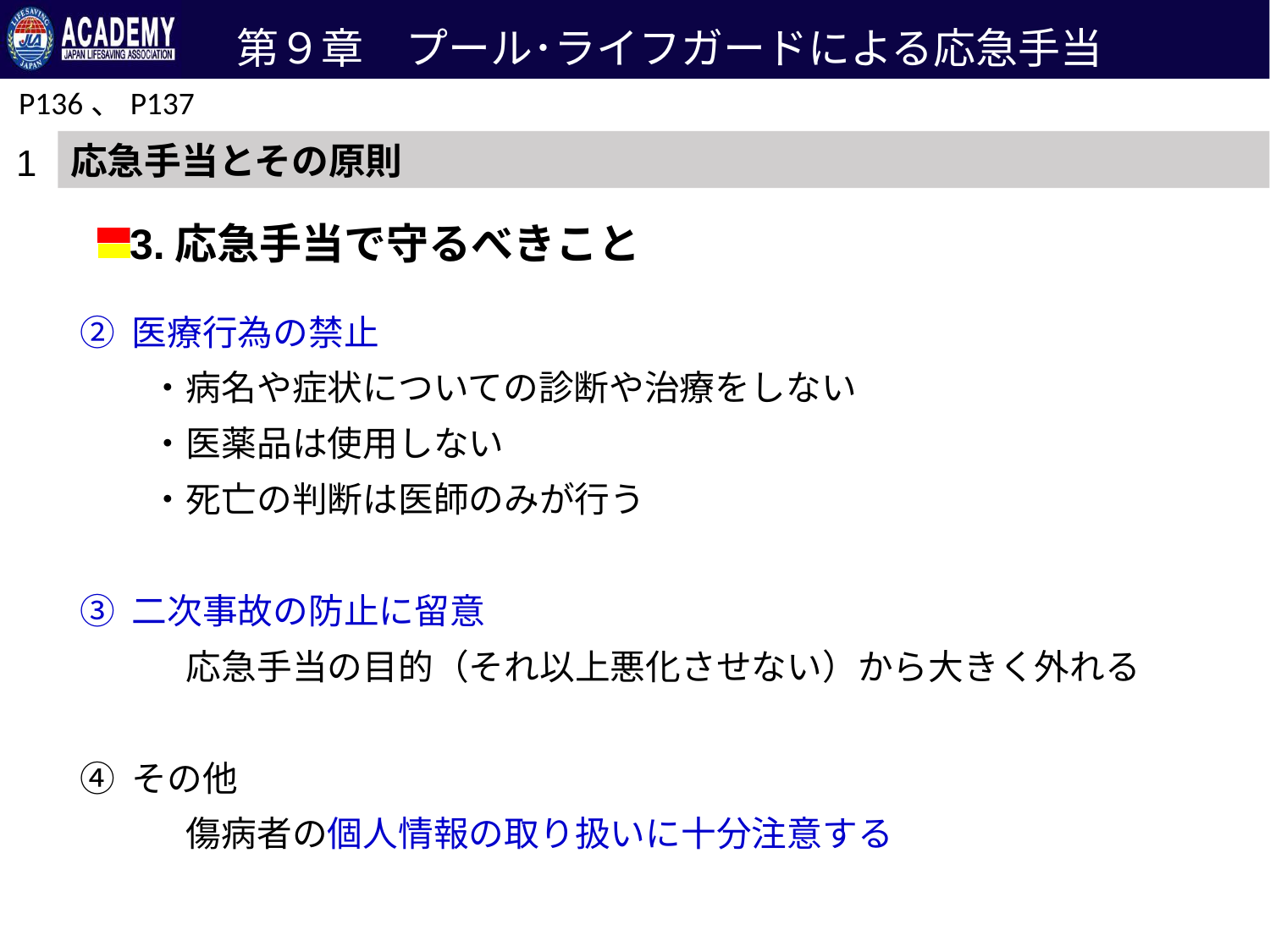

第９章　プール･ライフガードによる応急手当
P136、P137
応急手当とその原則
1
3.応急手当で守るべきこと
② 医療行為の禁止
　　・病名や症状についての診断や治療をしない
　　・医薬品は使用しない
　　・死亡の判断は医師のみが行う

③ 二次事故の防止に留意
　　　応急手当の目的（それ以上悪化させない）から大きく外れる

④ その他
　　　傷病者の個人情報の取り扱いに十分注意する